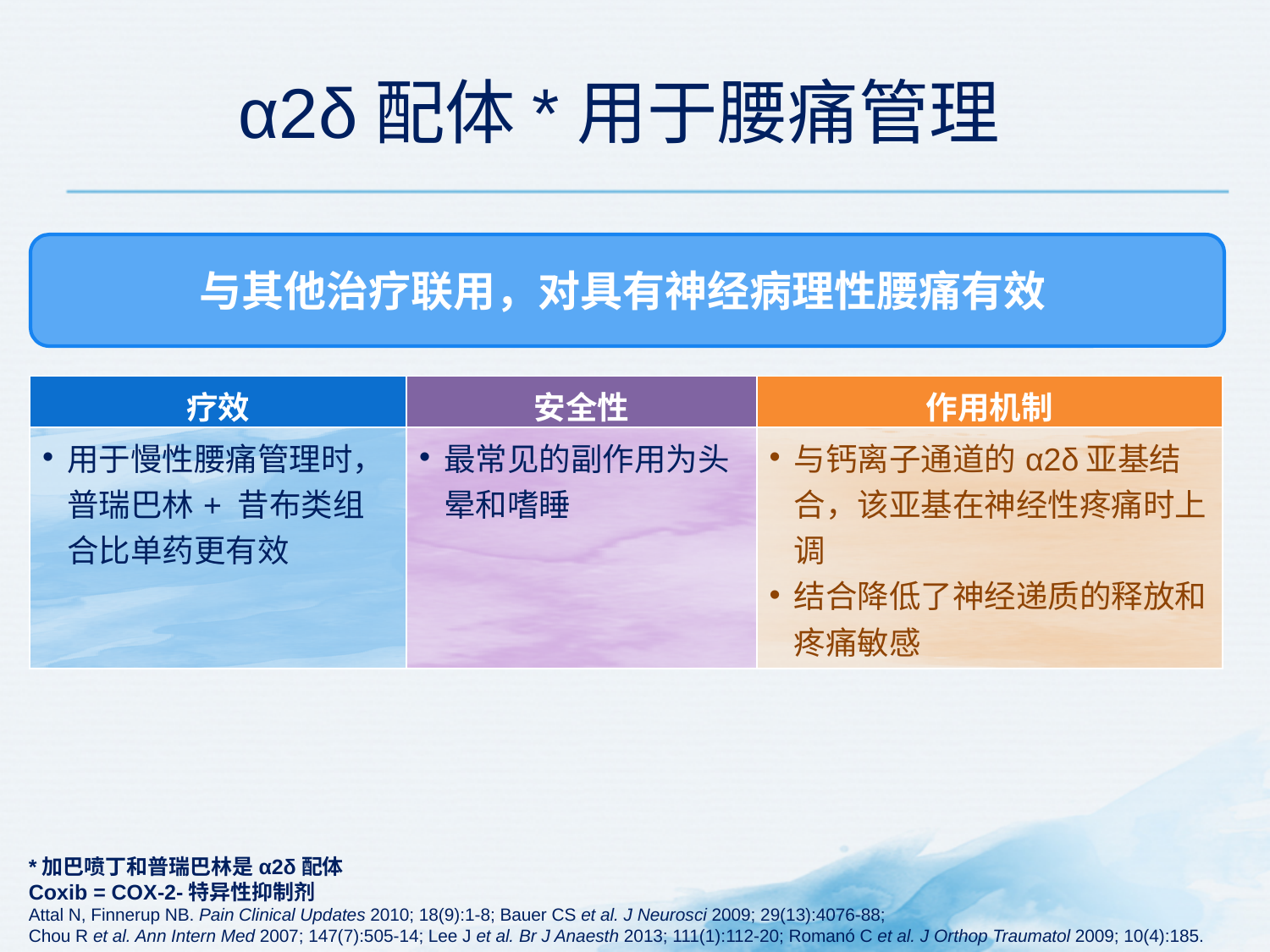

# α2δ配体*用于腰痛管理
与其他治疗联用，对具有神经病理性腰痛有效
| 疗效 | 安全性 | 作用机制 |
| --- | --- | --- |
| 用于慢性腰痛管理时，普瑞巴林+ 昔布类组合比单药更有效 | 最常见的副作用为头晕和嗜睡 | 与钙离子通道的α2δ亚基结合，该亚基在神经性疼痛时上调 结合降低了神经递质的释放和疼痛敏感 |
*加巴喷丁和普瑞巴林是α2δ配体
Coxib = COX-2-特异性抑制剂
Attal N, Finnerup NB. Pain Clinical Updates 2010; 18(9):1-8; Bauer CS et al. J Neurosci 2009; 29(13):4076-88;
Chou R et al. Ann Intern Med 2007; 147(7):505-14; Lee J et al. Br J Anaesth 2013; 111(1):112-20; Romanó C et al. J Orthop Traumatol 2009; 10(4):185.